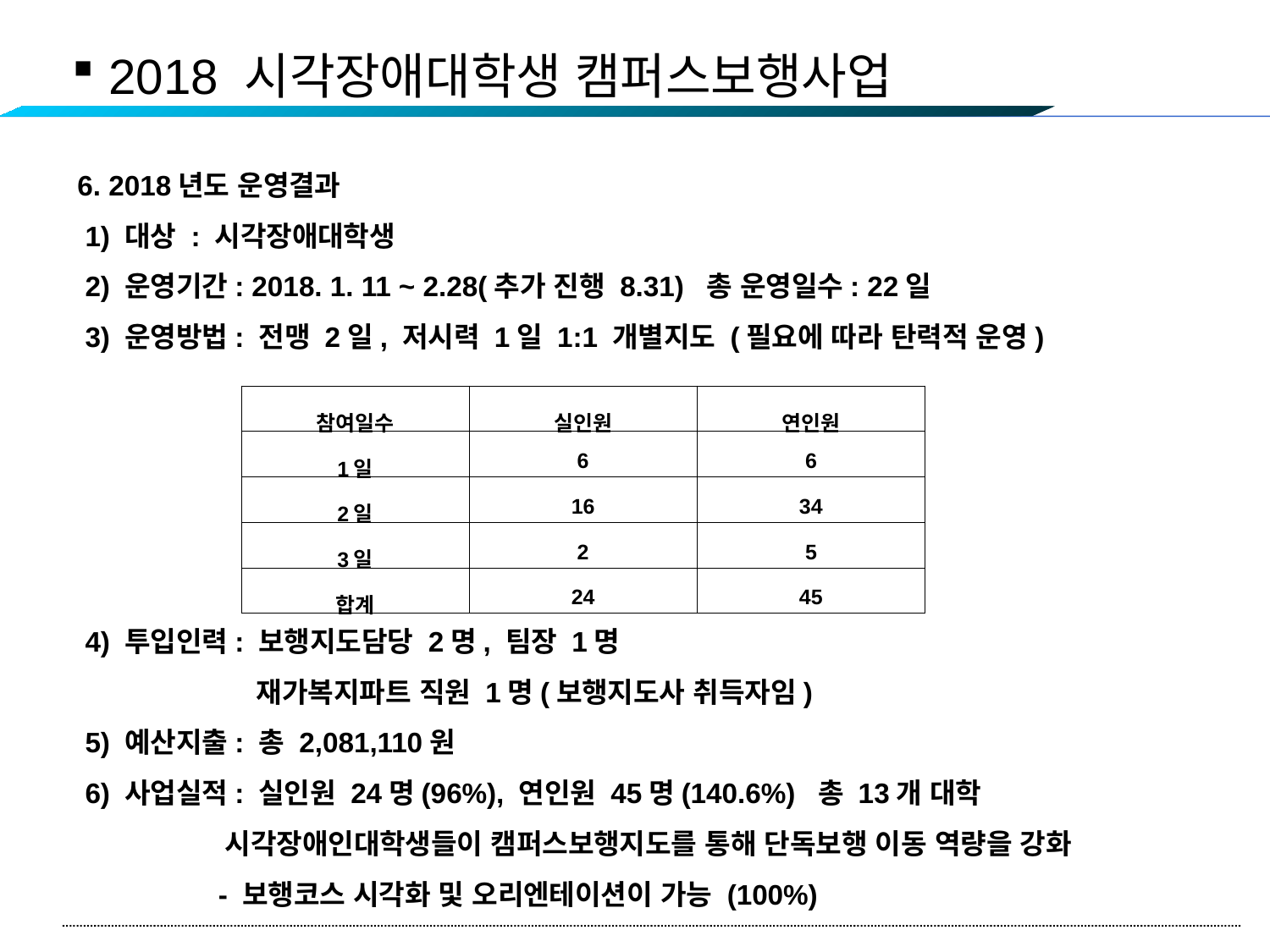

2018 시각장애대학생 캠퍼스보행사업

6. 2018년도 운영결과
 1) 대상 : 시각장애대학생
 2) 운영기간: 2018. 1. 11 ~ 2.28(추가 진행 8.31)  총 운영일수: 22일
 3) 운영방법: 전맹 2일, 저시력 1일 1:1 개별지도 (필요에 따라 탄력적 운영)

 4) 투입인력: 보행지도담당 2명, 팀장 1명
                      재가복지파트 직원 1명(보행지도사 취득자임)
 5) 예산지출: 총 2,081,110원
 6) 사업실적: 실인원 24명(96%), 연인원 45명(140.6%)  총 13개 대학
                  시각장애인대학생들이 캠퍼스보행지도를 통해 단독보행 이동 역량을 강화
                  - 보행코스 시각화 및 오리엔테이션이 가능 (100%)

| 참여일수 | 실인원 | 연인원 |
| --- | --- | --- |
| 1일 | 6 | 6 |
| 2일 | 16 | 34 |
| 3일 | 2 | 5 |
| 합계 | 24 | 45 |